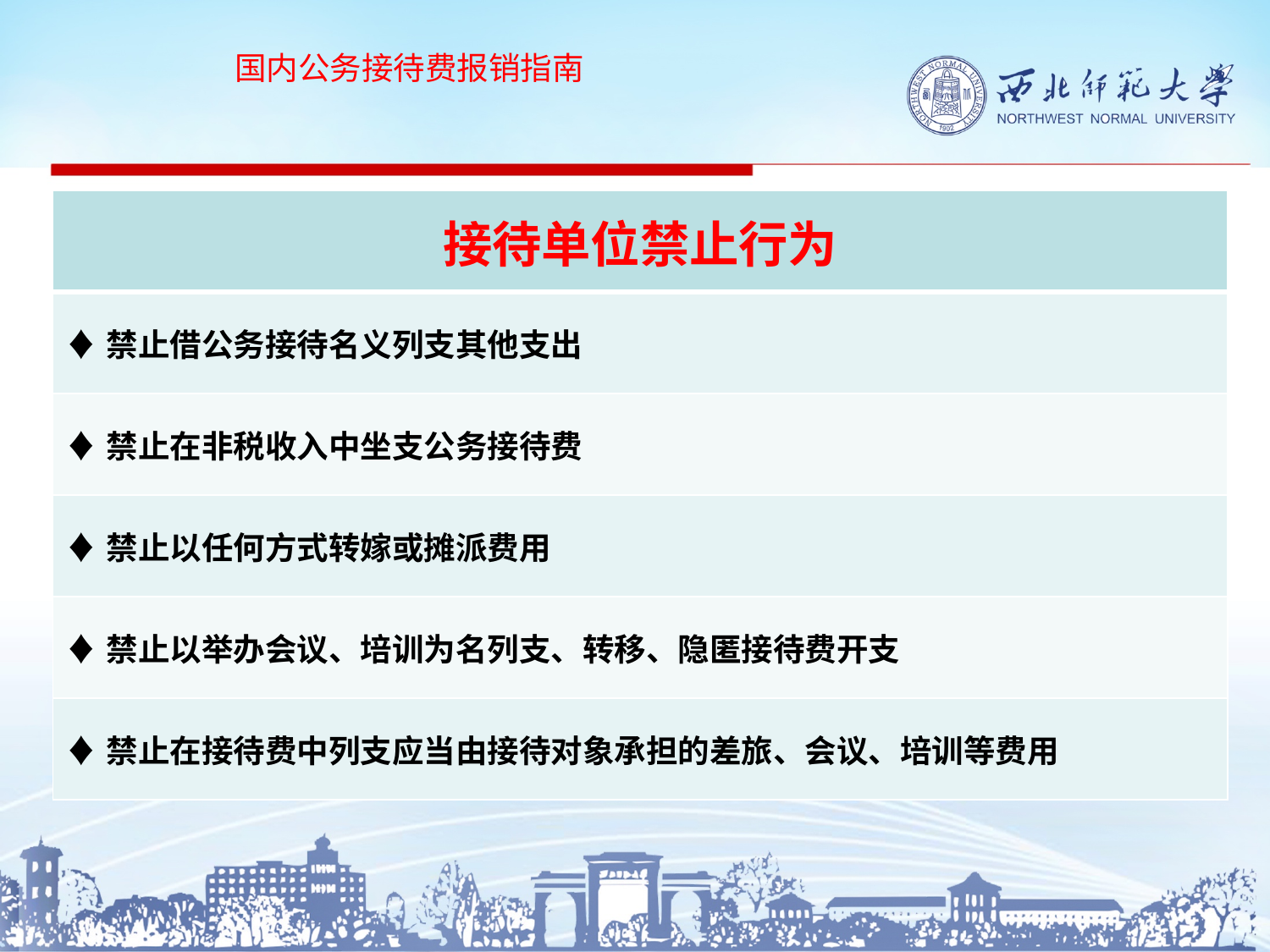

国内公务接待费报销指南
#
| 接待单位禁止行为 |
| --- |
| ♦禁止借公务接待名义列支其他支出 |
| ♦禁止在非税收入中坐支公务接待费 |
| ♦禁止以任何方式转嫁或摊派费用 |
| ♦禁止以举办会议、培训为名列支、转移、隐匿接待费开支 |
| ♦禁止在接待费中列支应当由接待对象承担的差旅、会议、培训等费用 |